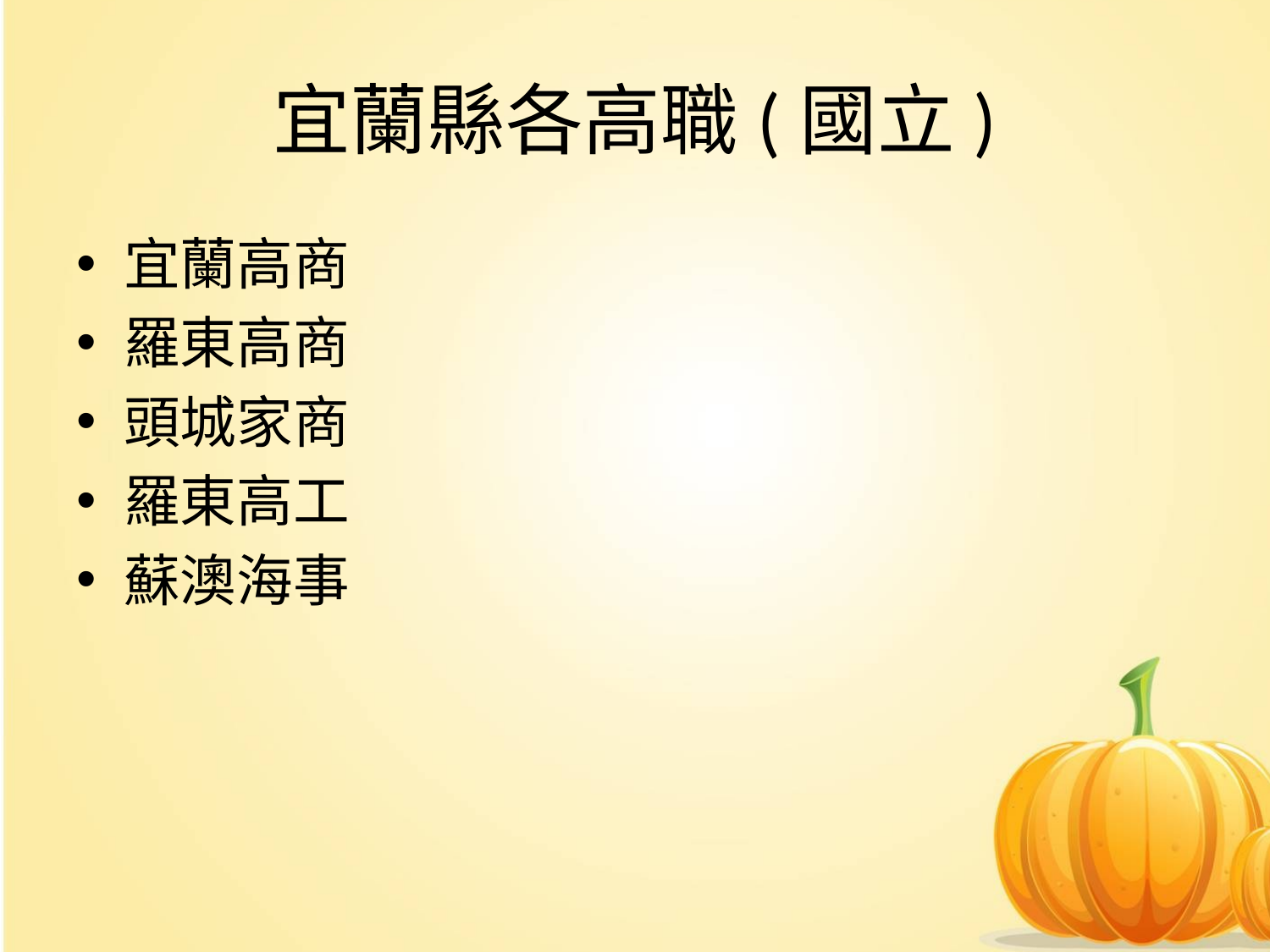

# 宜蘭縣各高職(國立)
宜蘭高商
羅東高商
頭城家商
羅東高工
蘇澳海事